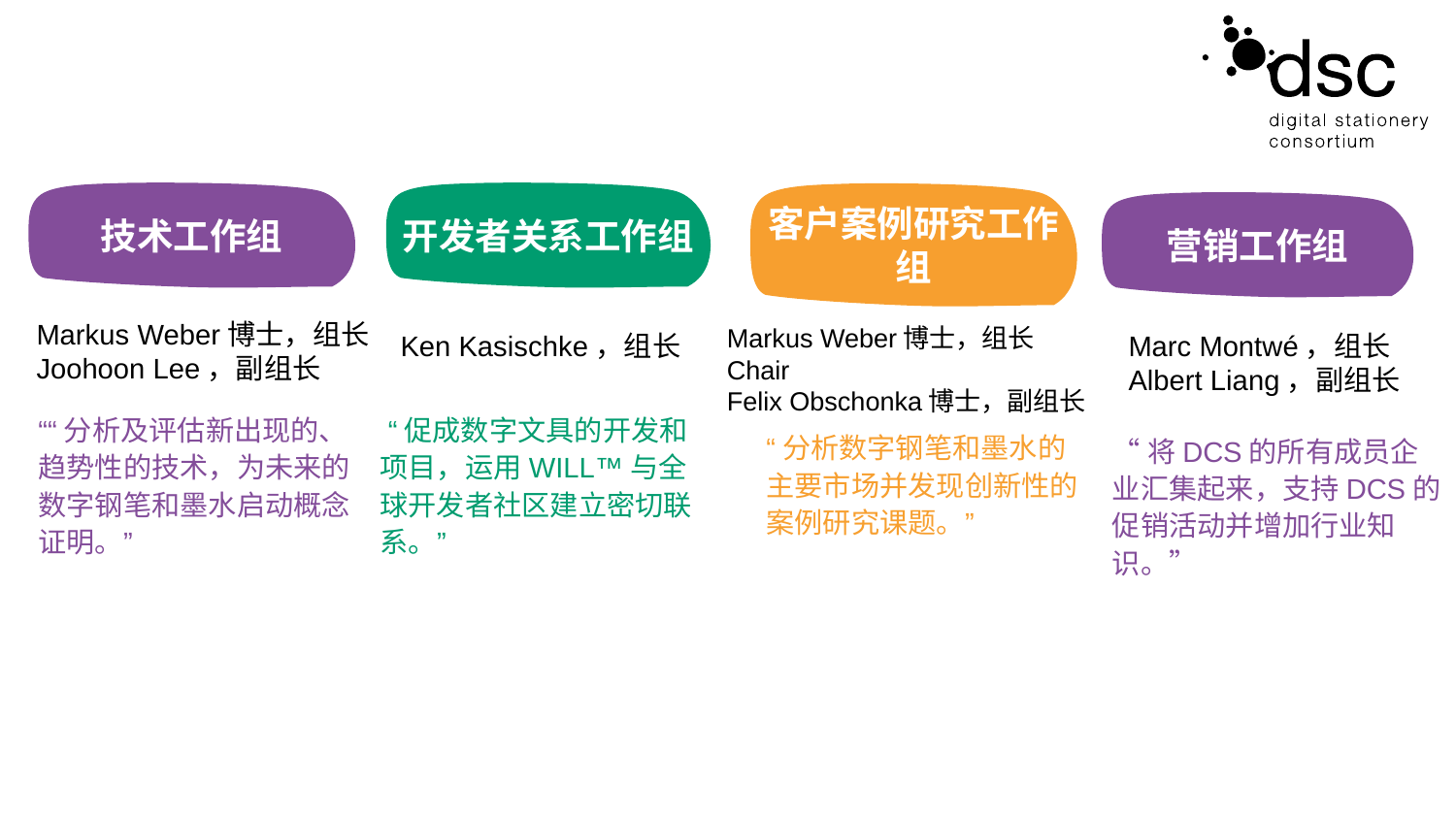

技术工作组
开发者关系工作组
客户案例研究工作组
营销工作组
Markus Weber博士，组长
Joohoon Lee，副组长
Markus Weber博士，组长 Chair
Felix Obschonka博士，副组长
Marc Montwé，组长
Albert Liang，副组长
Ken Kasischke，组长
““分析及评估新出现的、趋势性的技术，为未来的数字钢笔和墨水启动概念证明。”
 “促成数字文具的开发和项目，运用WILL™与全球开发者社区建立密切联系。”
“分析数字钢笔和墨水的主要市场并发现创新性的案例研究课题。”
“将DCS的所有成员企业汇集起来，支持DCS的促销活动并增加行业知识。”

9
Confidential. All Rights Reserved. Copyright © 2017 Digital Stationery Consortium